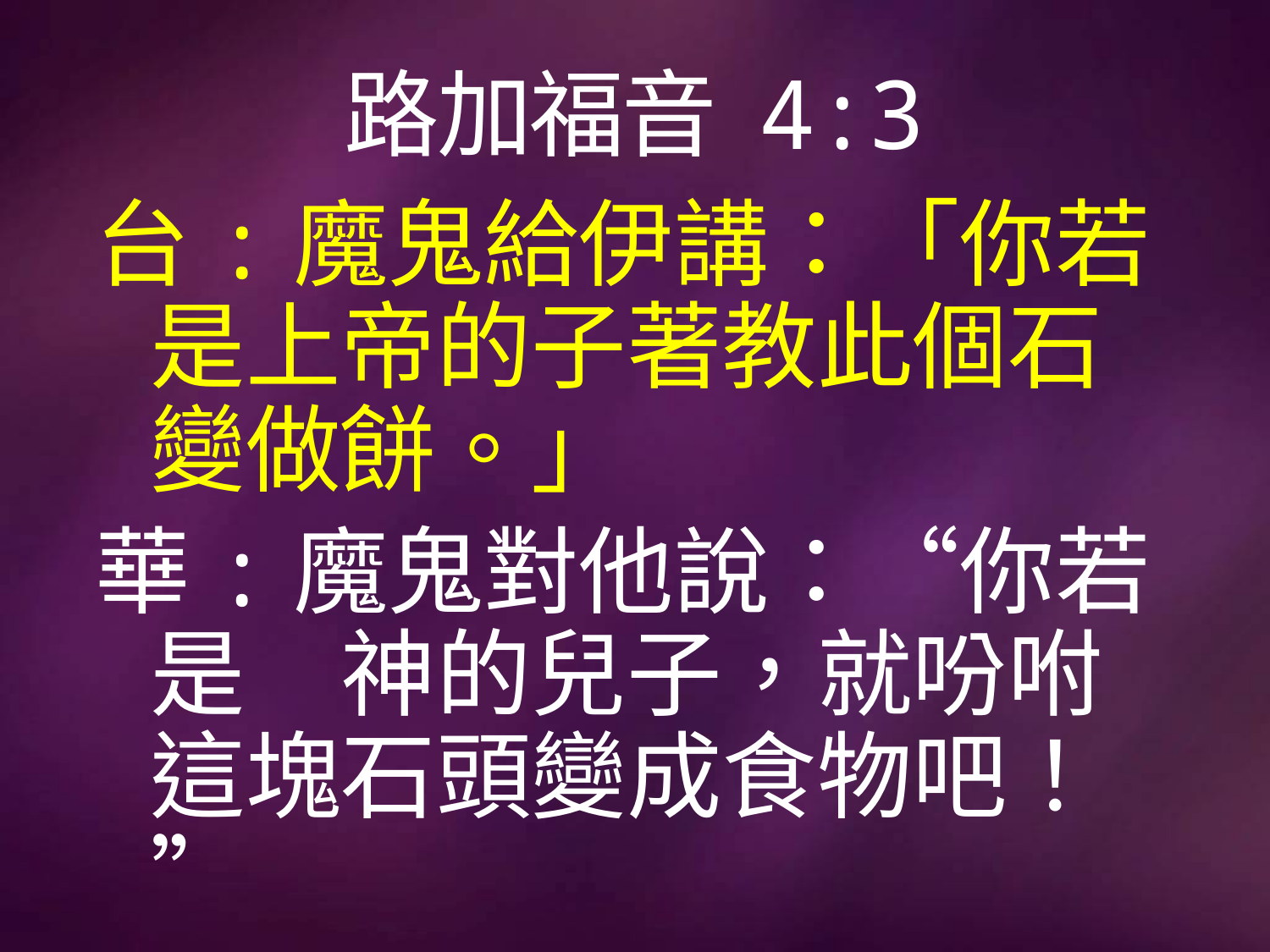

# 路加福音 4:3
台:魔鬼給伊講：「你若是上帝的子著教此個石變做餅。」
華:魔鬼對他說：“你若是　神的兒子，就吩咐這塊石頭變成食物吧！”